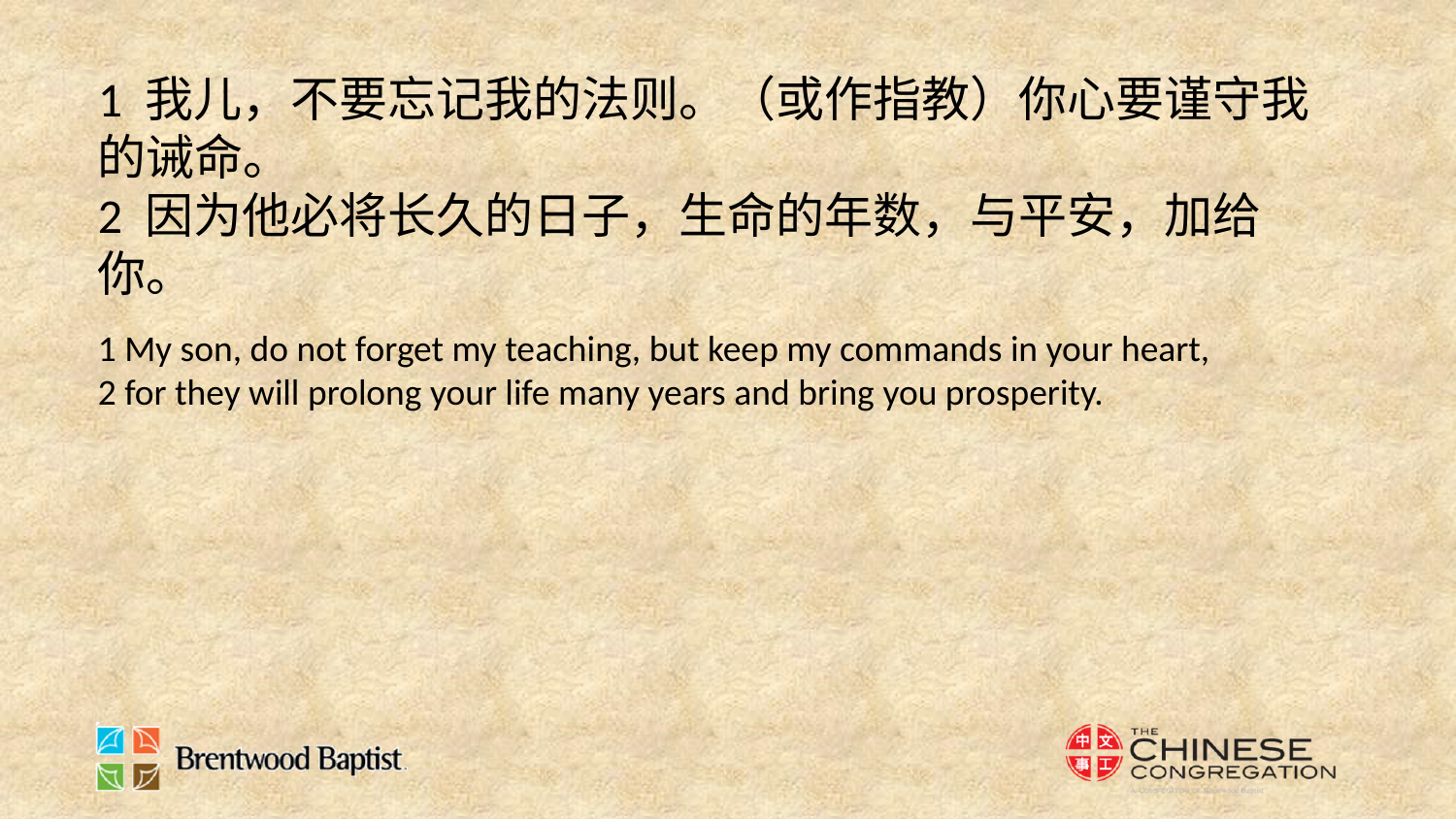

1 我儿，不要忘记我的法则。（或作指教）你心要谨守我的诫命。
2 因为他必将长久的日子，生命的年数，与平安，加给你。

1 My son, do not forget my teaching, but keep my commands in your heart,
2 for they will prolong your life many years and bring you prosperity.